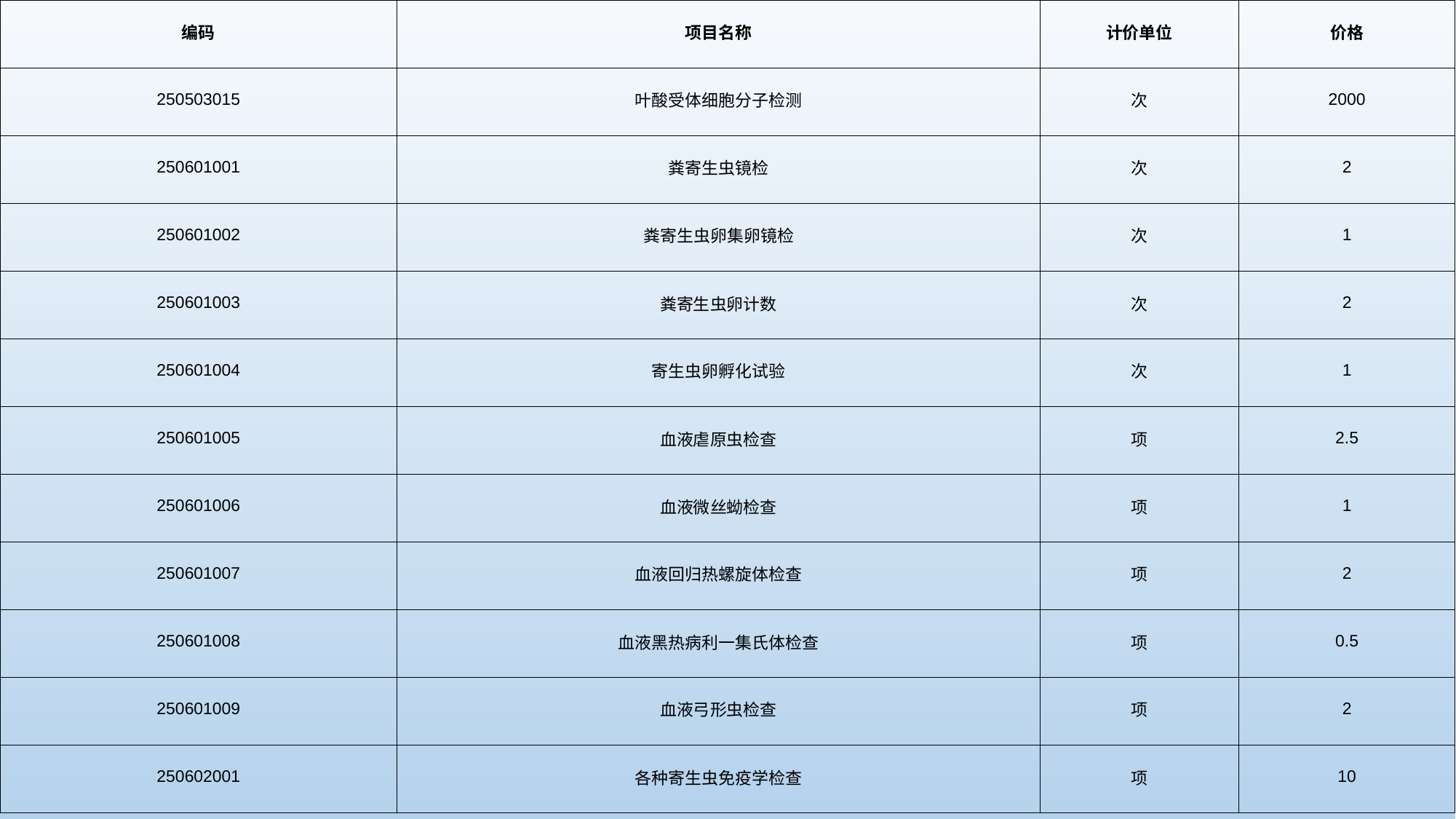

| 编码 | 项目名称 | 计价单位 | 价格 |
| --- | --- | --- | --- |
| 250503015 | 叶酸受体细胞分子检测 | 次 | 2000 |
| 250601001 | 粪寄生虫镜检 | 次 | 2 |
| 250601002 | 粪寄生虫卵集卵镜检 | 次 | 1 |
| 250601003 | 粪寄生虫卵计数 | 次 | 2 |
| 250601004 | 寄生虫卵孵化试验 | 次 | 1 |
| 250601005 | 血液虐原虫检查 | 项 | 2.5 |
| 250601006 | 血液微丝蚴检查 | 项 | 1 |
| 250601007 | 血液回归热螺旋体检查 | 项 | 2 |
| 250601008 | 血液黑热病利一集氏体检查 | 项 | 0.5 |
| 250601009 | 血液弓形虫检查 | 项 | 2 |
| 250602001 | 各种寄生虫免疫学检查 | 项 | 10 |